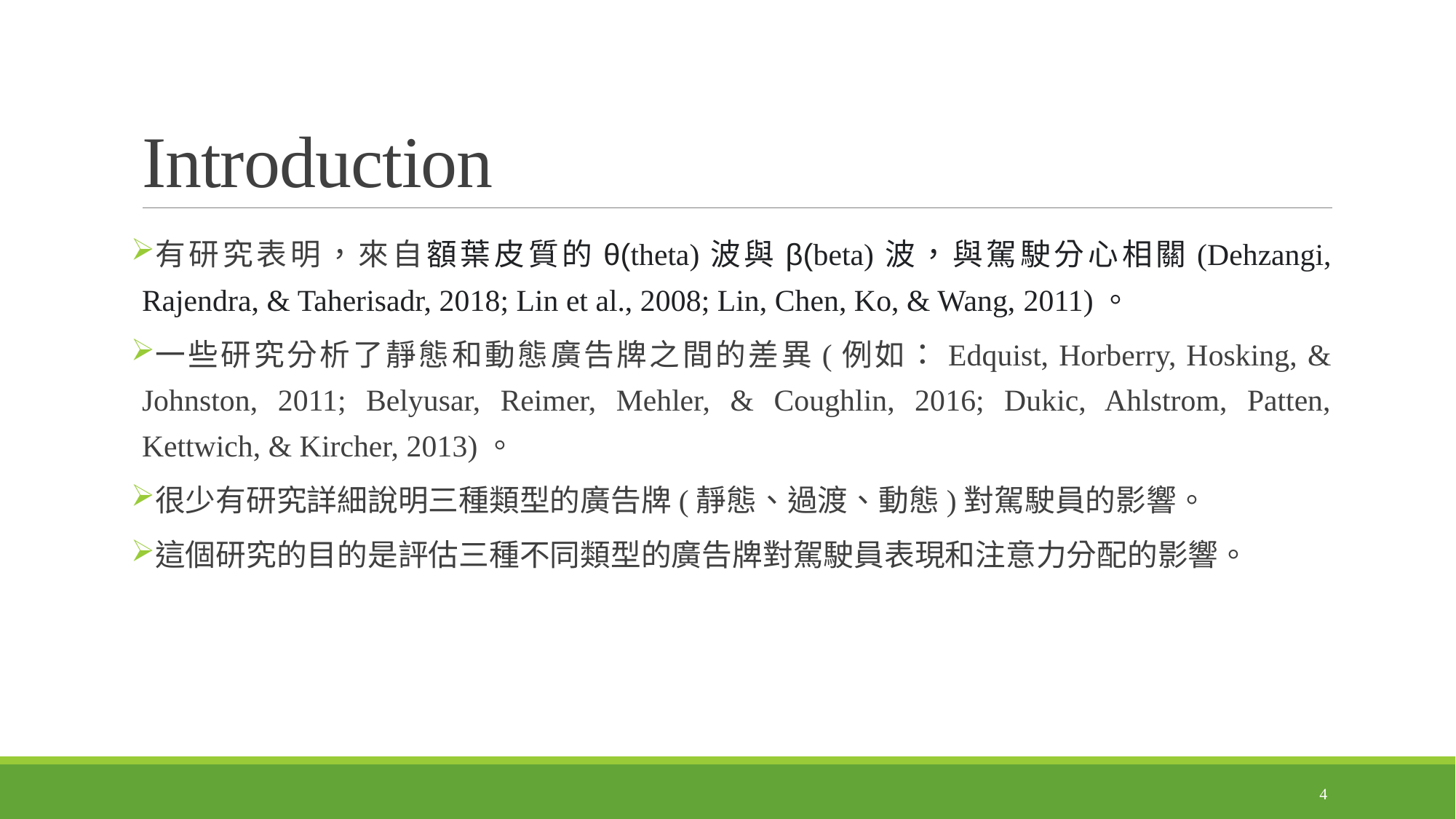

# Introduction
有研究表明，來自額葉皮質的θ(theta)波與β(beta)波，與駕駛分心相關(Dehzangi, Rajendra, & Taherisadr, 2018; Lin et al., 2008; Lin, Chen, Ko, & Wang, 2011)。
一些研究分析了靜態和動態廣告牌之間的差異(例如：Edquist, Horberry, Hosking, & Johnston, 2011; Belyusar, Reimer, Mehler, & Coughlin, 2016; Dukic, Ahlstrom, Patten, Kettwich, & Kircher, 2013)。
很少有研究詳細說明三種類型的廣告牌(靜態、過渡、動態)對駕駛員的影響。
這個研究的目的是評估三種不同類型的廣告牌對駕駛員表現和注意力分配的影響。
4